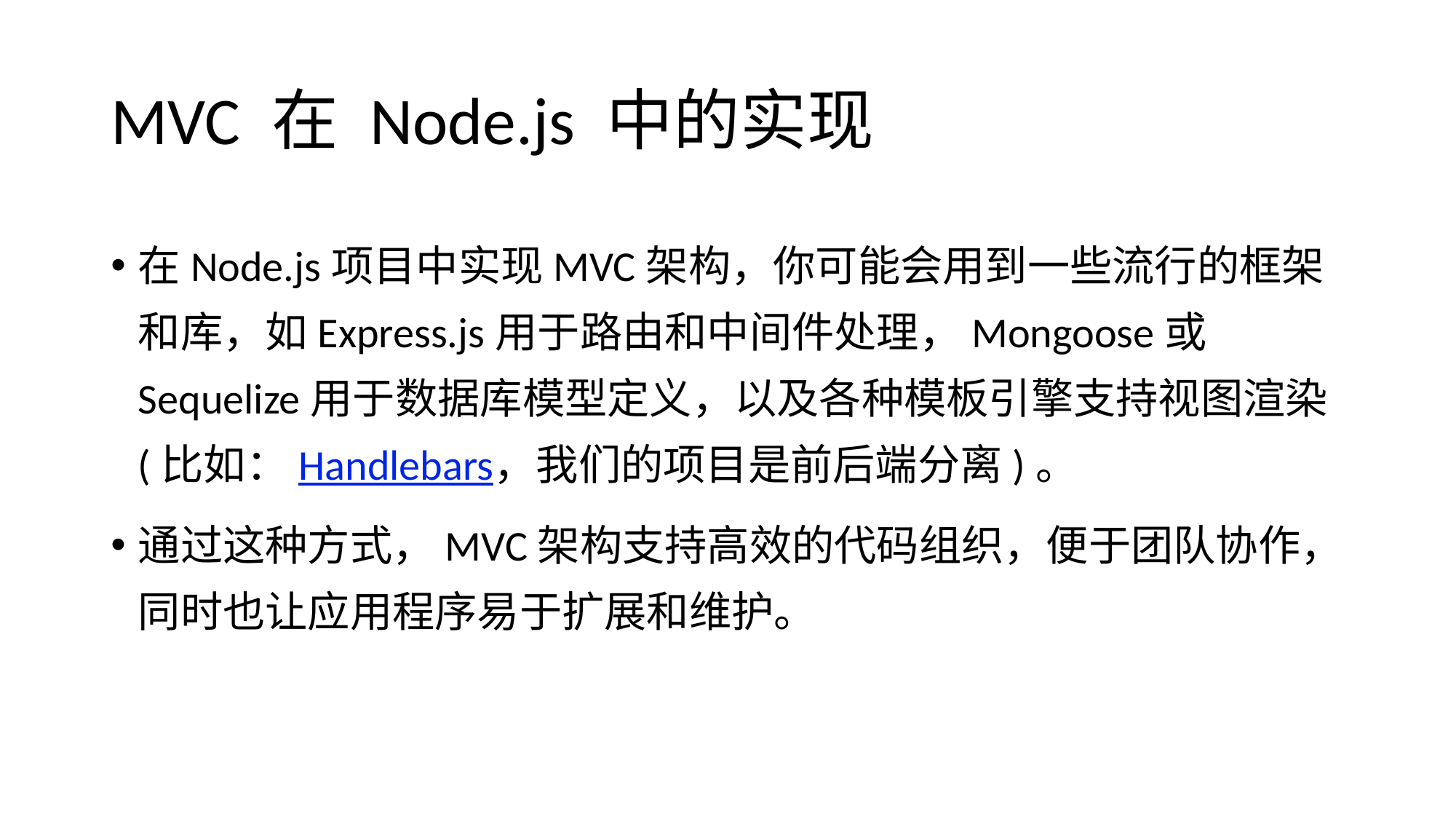

# MVC 在 Node.js 中的实现
在Node.js项目中实现MVC架构，你可能会用到一些流行的框架和库，如Express.js用于路由和中间件处理，Mongoose或Sequelize用于数据库模型定义，以及各种模板引擎支持视图渲染(比如：Handlebars，我们的项目是前后端分离)。
通过这种方式，MVC架构支持高效的代码组织，便于团队协作，同时也让应用程序易于扩展和维护。